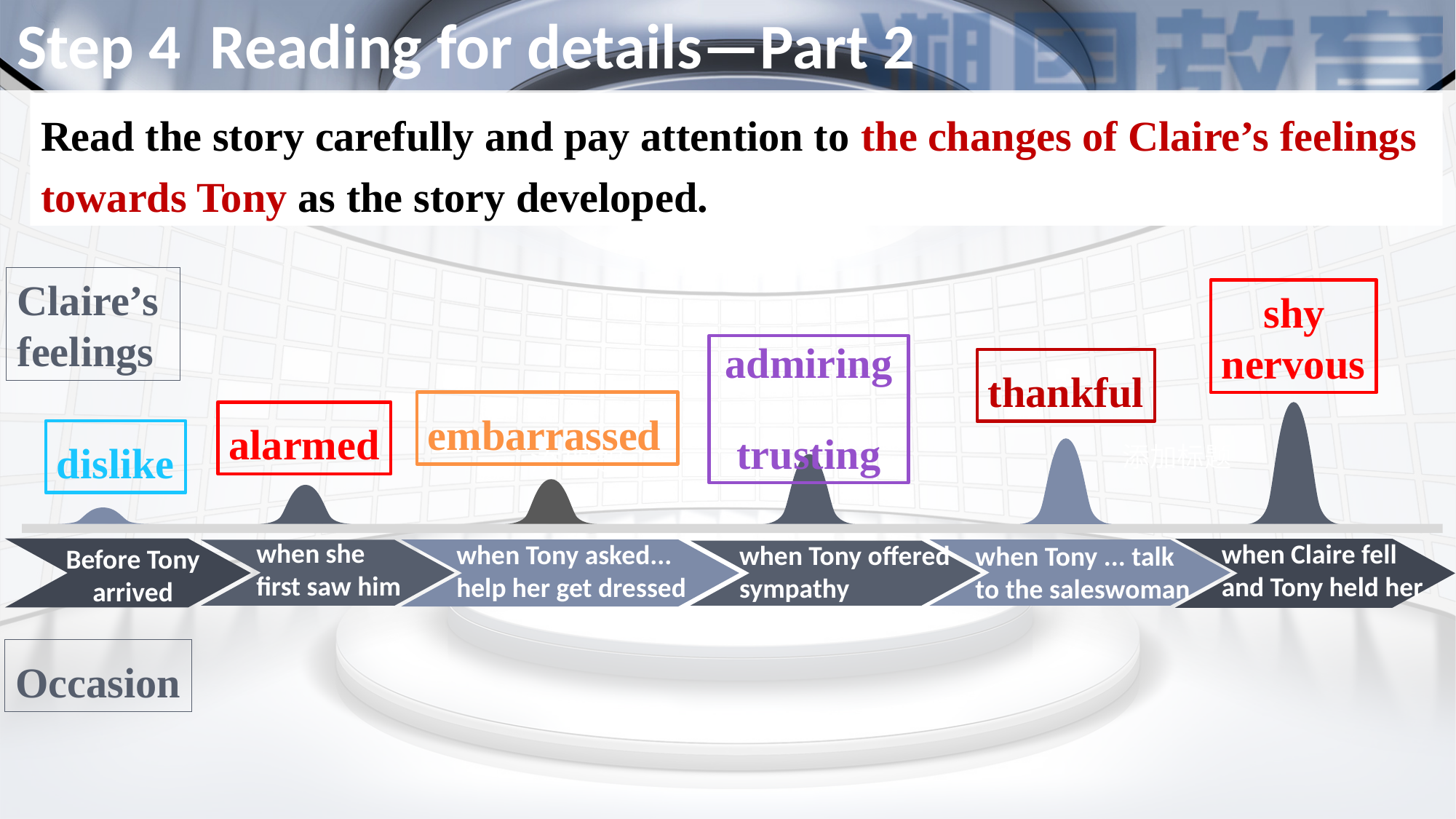

Step 4  Reading for details—Part 2
Read the story carefully and pay attention to the changes of Claire’s feelings towards Tony as the story developed.
Claire’s
feelings
    shy
nervous
admiring      trusting
thankful
embarrassed
alarmed

dislike
添加题

添加标题

when she first saw him

when Claire fell and Tony held her
when Tony asked...
help her get dressed
when Tony offered sympathy
when Tony ... talk
to the saleswoman
Before Tony arrived

Occasion